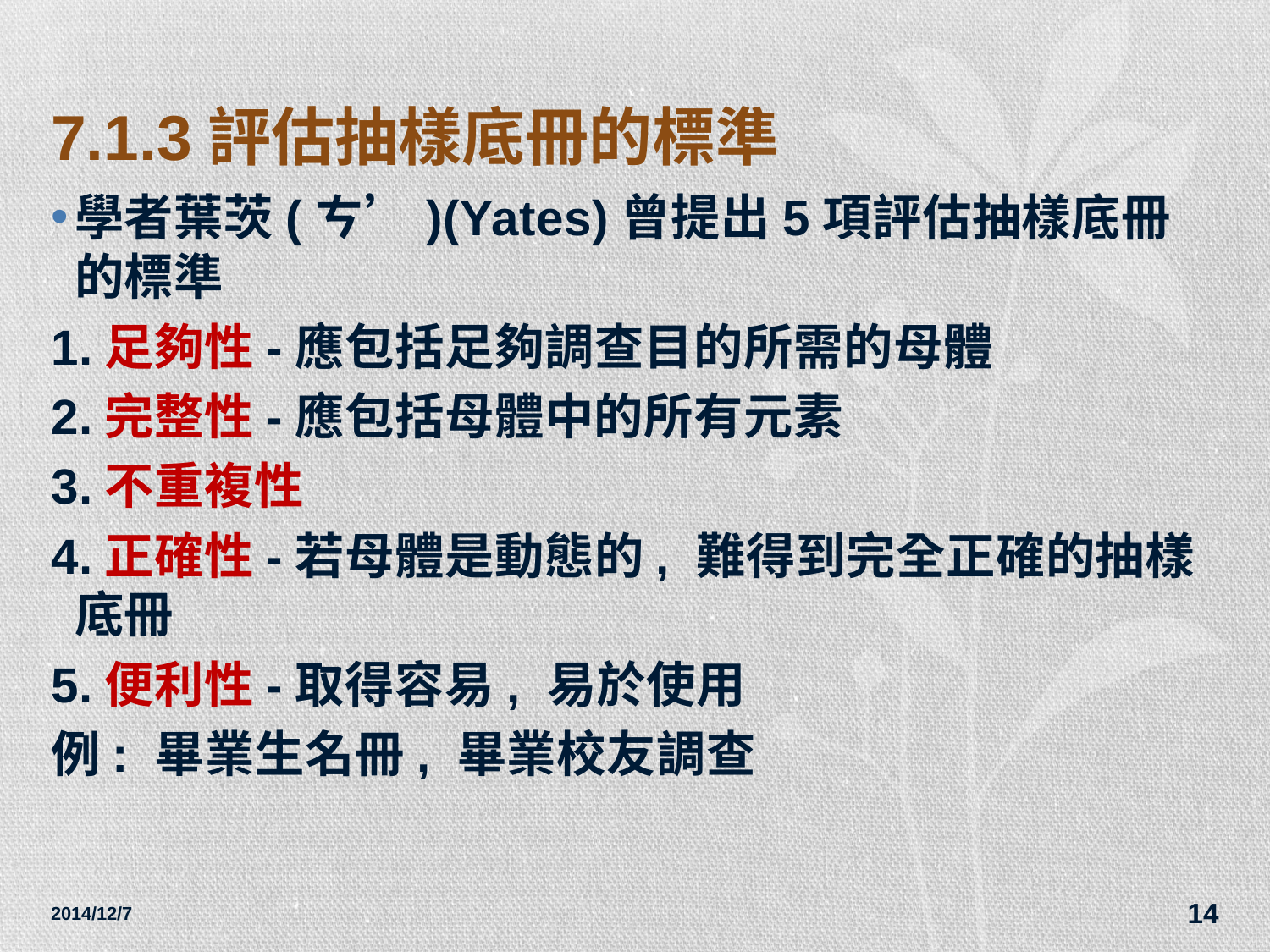

# 7.1.3評估抽樣底冊的標準
學者葉茨(ㄘ’)(Yates)曾提出5項評估抽樣底冊的標準
1.足夠性-應包括足夠調查目的所需的母體
2.完整性-應包括母體中的所有元素
3.不重複性
4.正確性-若母體是動態的, 難得到完全正確的抽樣底冊
5.便利性-取得容易, 易於使用
例: 畢業生名冊, 畢業校友調查
2014/12/7
14